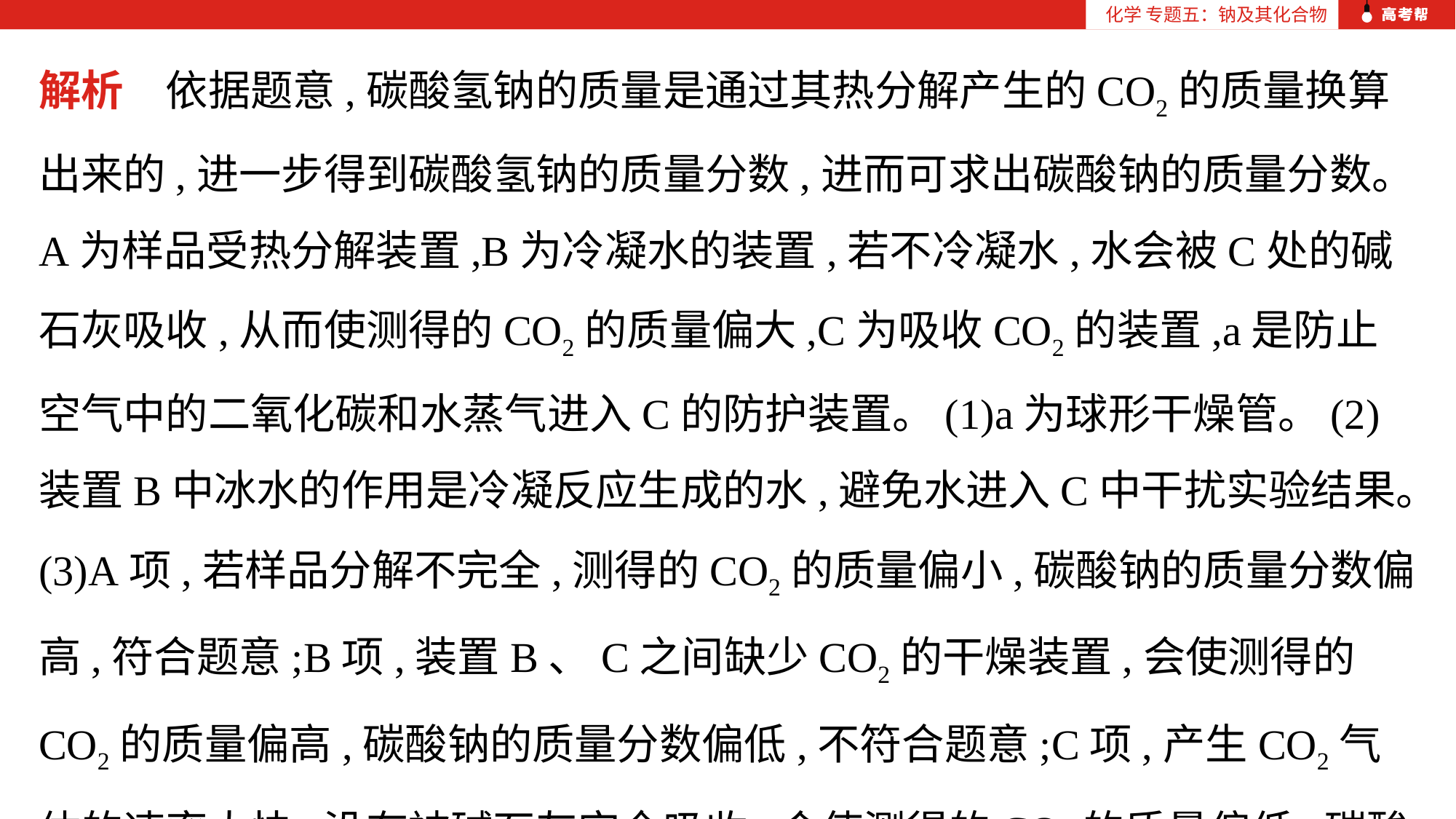

化学 专题五：钠及其化合物

解析　依据题意,碳酸氢钠的质量是通过其热分解产生的CO2的质量换算出来的,进一步得到碳酸氢钠的质量分数,进而可求出碳酸钠的质量分数。A为样品受热分解装置,B为冷凝水的装置,若不冷凝水,水会被C处的碱石灰吸收,从而使测得的CO2的质量偏大,C为吸收CO2的装置,a是防止空气中的二氧化碳和水蒸气进入C的防护装置。(1)a为球形干燥管。(2)装置B中冰水的作用是冷凝反应生成的水,避免水进入C中干扰实验结果。(3)A项,若样品分解不完全,测得的CO2的质量偏小,碳酸钠的质量分数偏高,符合题意;B项,装置B、C之间缺少CO2的干燥装置,会使测得的CO2的质量偏高,碳酸钠的质量分数偏低,不符合题意;C项,产生CO2气体的速率太快,没有被碱石灰完全吸收,会使测得的CO2的质量偏低,碳酸钠的质量分数偏高,符合题意;D项,反应完全